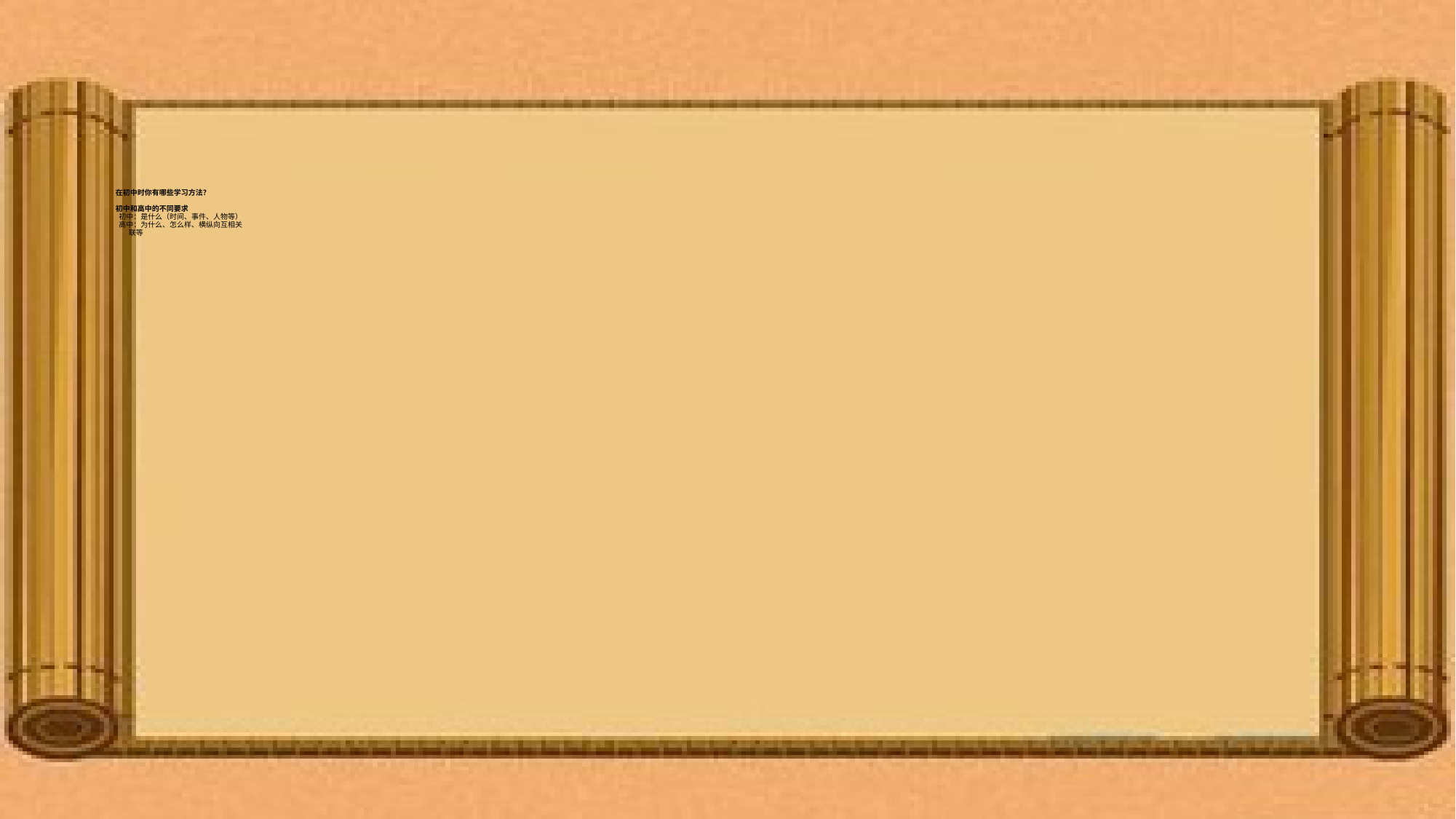

# 在初中时你有哪些学习方法？ 初中和高中的不同要求 初中：是什么（时间、事件、人物等） 高中：为什么、怎么样、横纵向互相关 联等